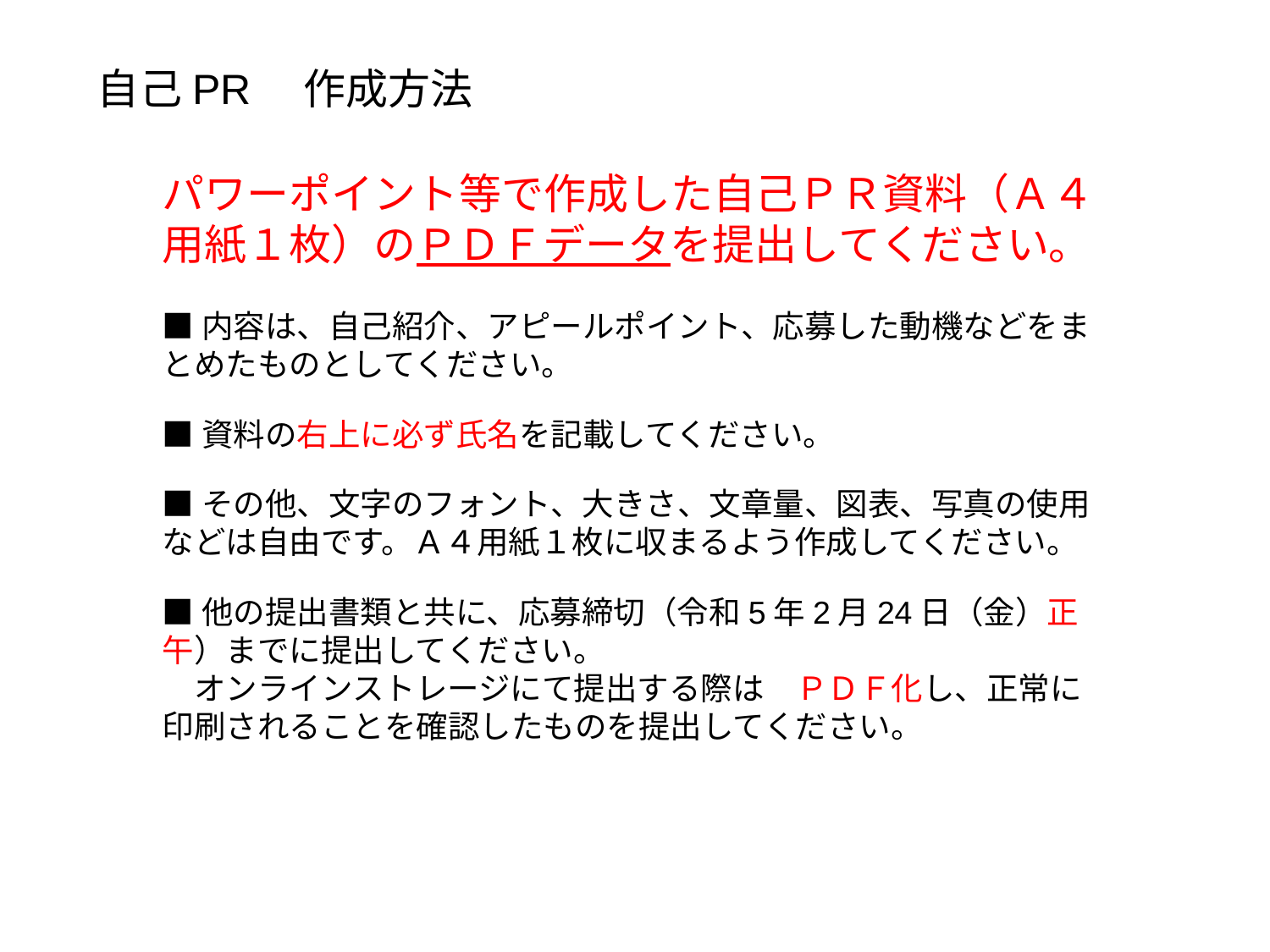

自己PR　作成方法
パワーポイント等で作成した自己ＰＲ資料（Ａ４用紙１枚）のＰＤＦデータを提出してください。

■内容は、自己紹介、アピールポイント、応募した動機などをまとめたものとしてください。
■資料の右上に必ず氏名を記載してください。
■その他、文字のフォント、大きさ、文章量、図表、写真の使用などは自由です。Ａ４用紙１枚に収まるよう作成してください。
■他の提出書類と共に、応募締切（令和5年2月24日（金）正午）までに提出してください。
　オンラインストレージにて提出する際は　ＰＤＦ化し、正常に印刷されることを確認したものを提出してください。